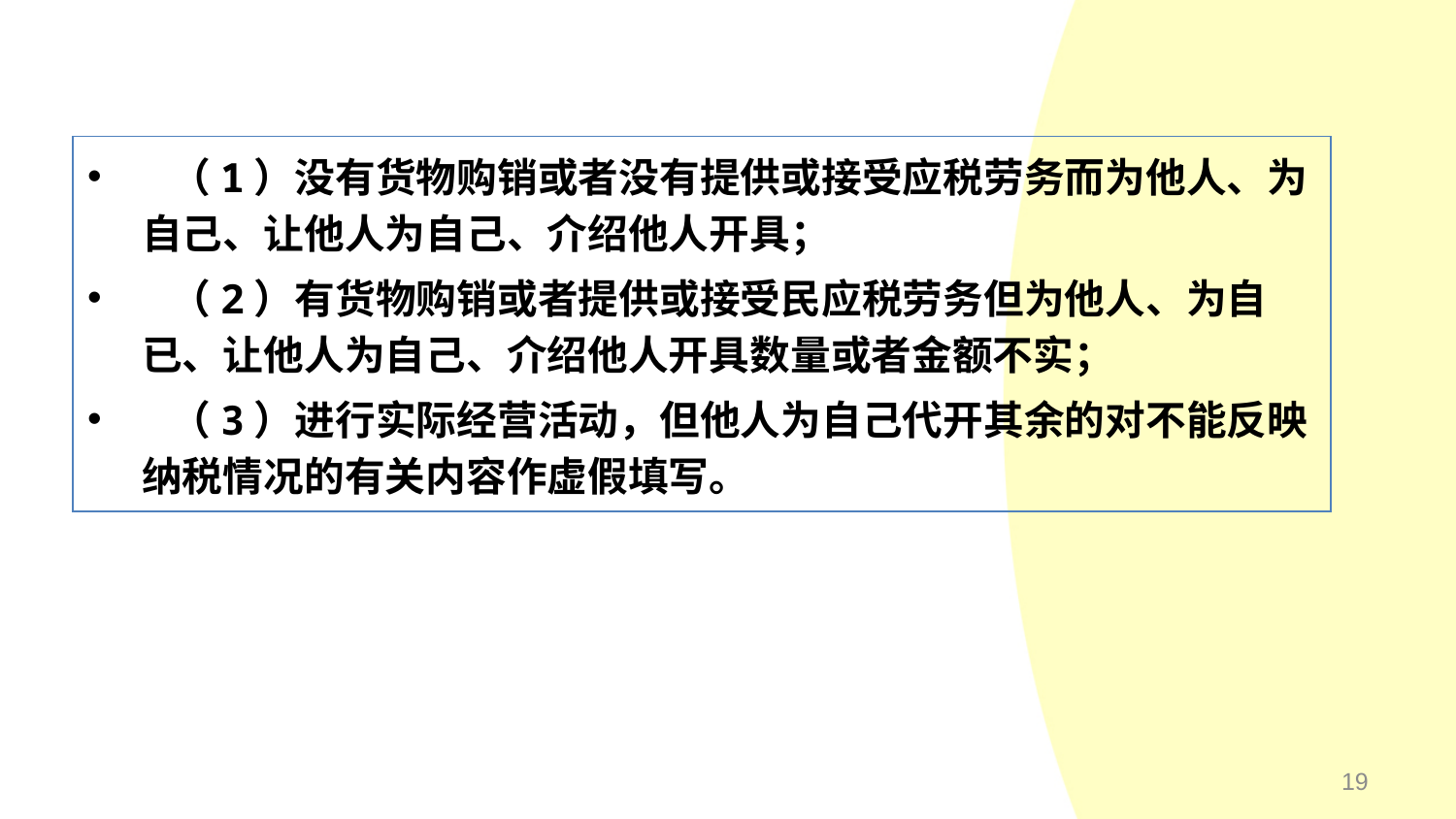

（1）没有货物购销或者没有提供或接受应税劳务而为他人、为自己、让他人为自己、介绍他人开具；
  （2）有货物购销或者提供或接受民应税劳务但为他人、为自已、让他人为自己、介绍他人开具数量或者金额不实；
  （3）进行实际经营活动，但他人为自己代开其余的对不能反映纳税情况的有关内容作虚假填写。
19